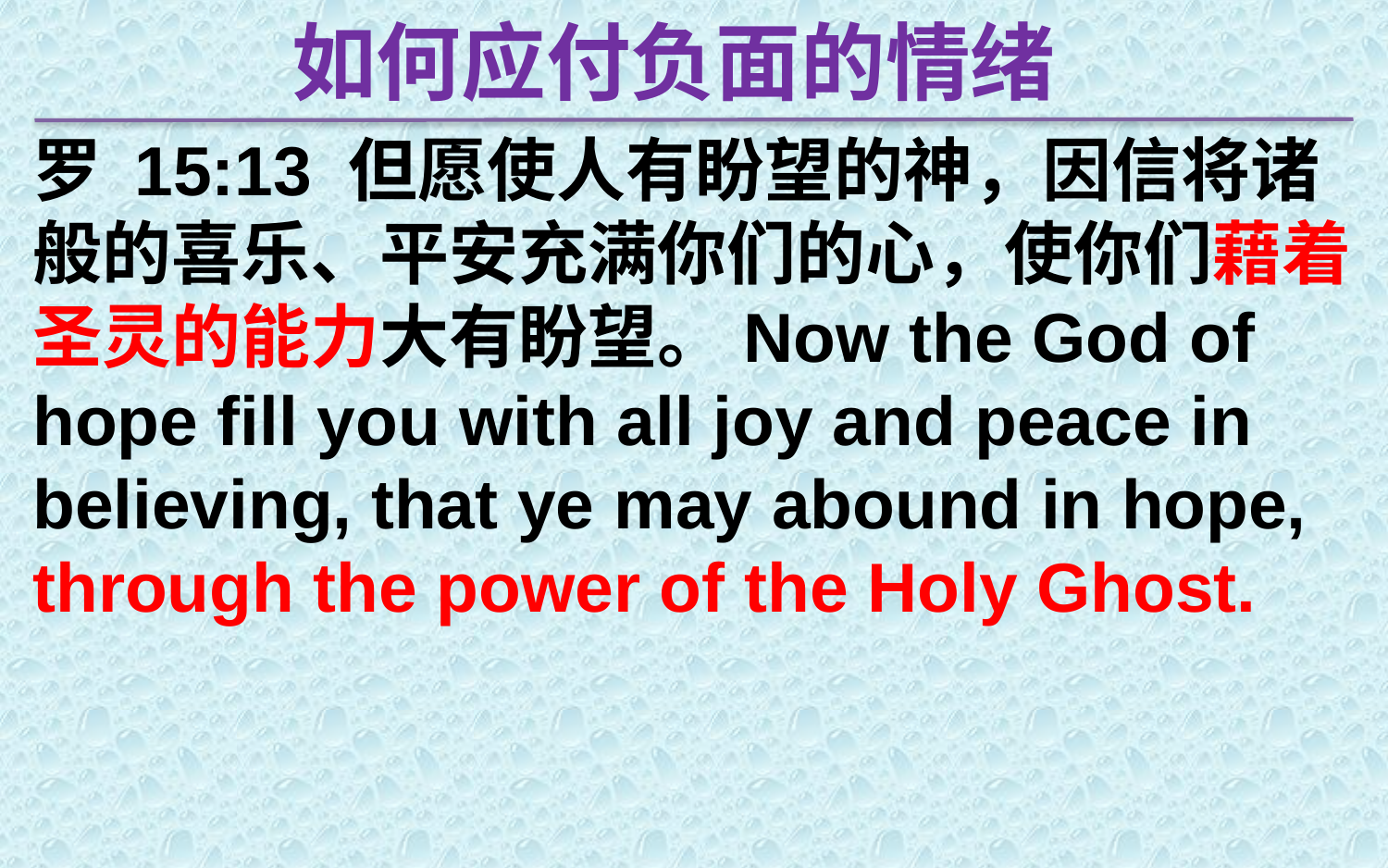

如何应付负面的情绪
罗 15:13 但愿使人有盼望的神，因信将诸般的喜乐、平安充满你们的心，使你们藉着圣灵的能力大有盼望。Now the God of hope fill you with all joy and peace in believing, that ye may abound in hope, through the power of the Holy Ghost.